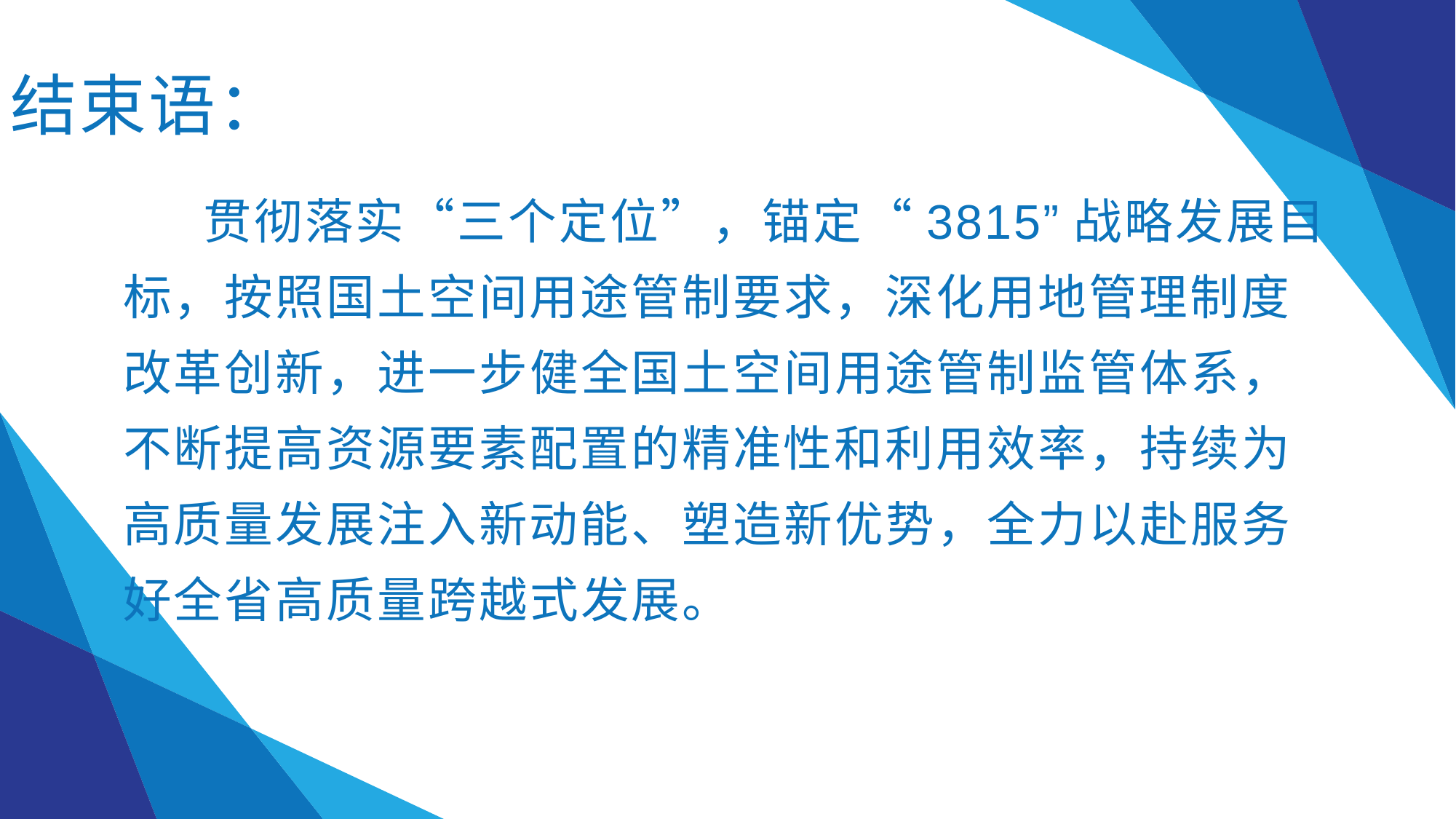

结束语：

    贯彻落实“三个定位”，锚定“3815”战略发展目标，按照国土空间用途管制要求，深化用地管理制度改革创新，进一步健全国土空间用途管制监管体系，不断提高资源要素配置的精准性和利用效率，持续为高质量发展注入新动能、塑造新优势，全力以赴服务好全省高质量跨越式发展。